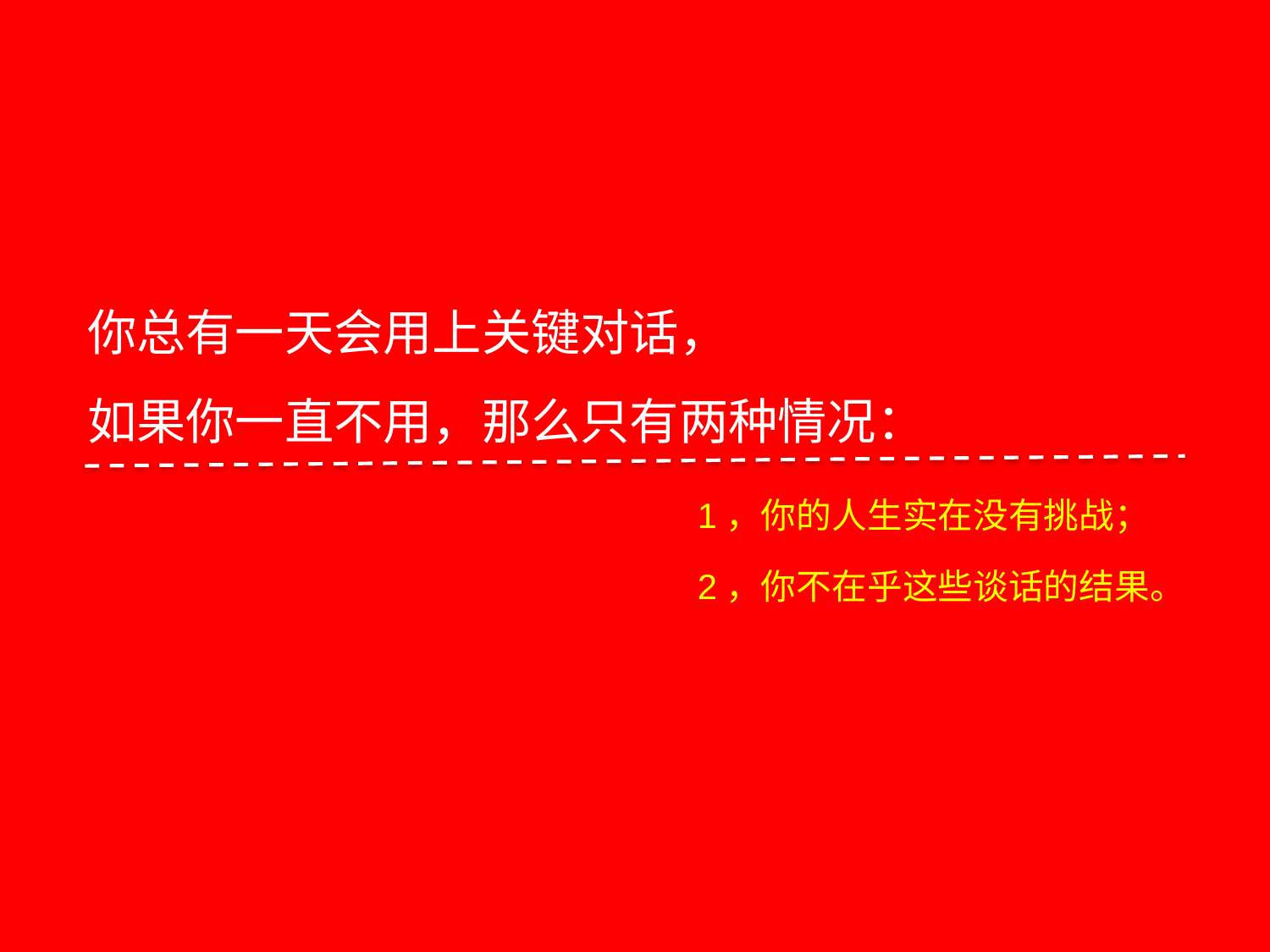

你总有一天会用上关键对话，
如果你一直不用，那么只有两种情况：
1，你的人生实在没有挑战；
2，你不在乎这些谈话的结果。